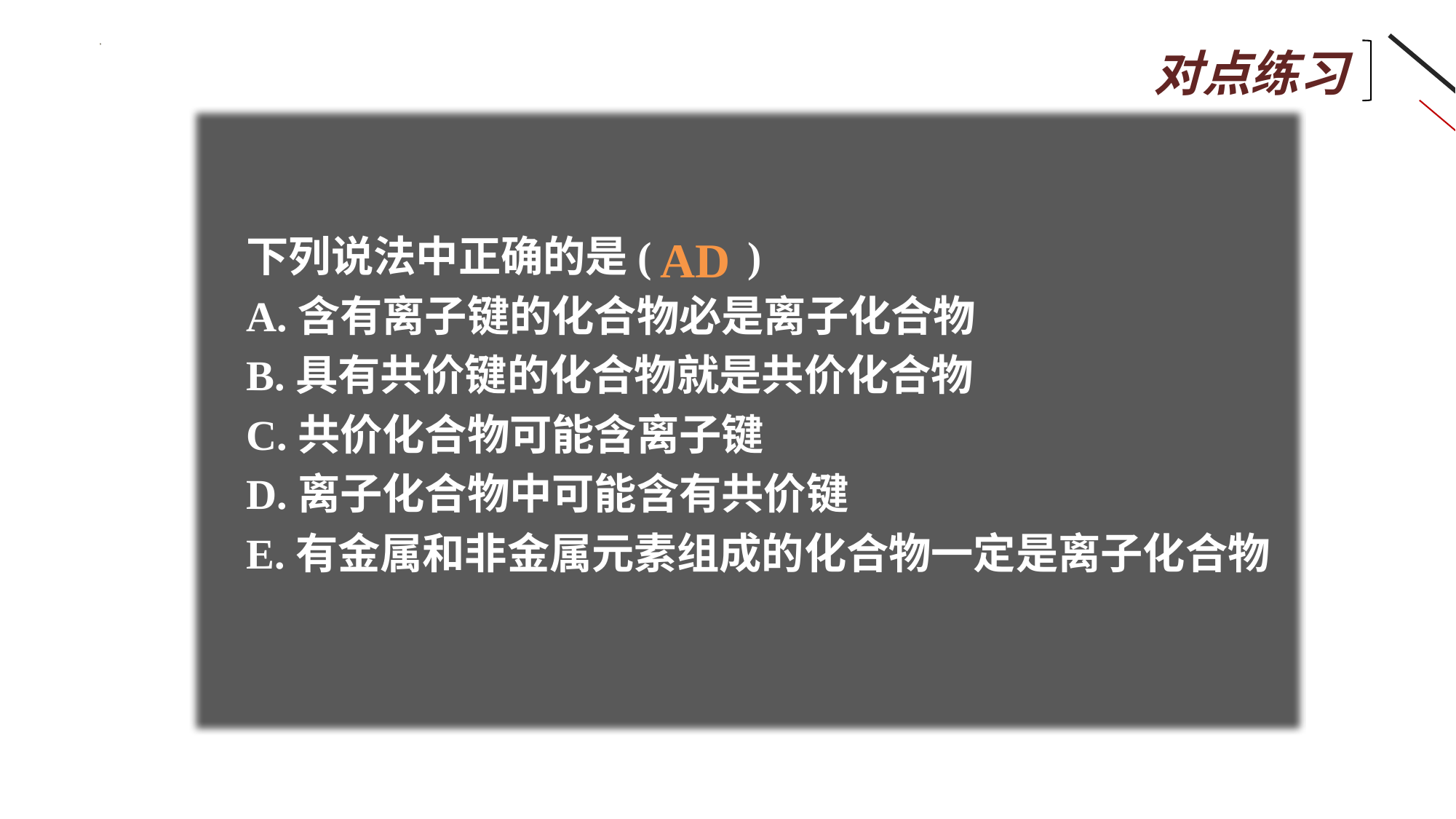

对点练习

下列说法中正确的是(         )
A.含有离子键的化合物必是离子化合物
B.具有共价键的化合物就是共价化合物
C.共价化合物可能含离子键
D.离子化合物中可能含有共价键
E.有金属和非金属元素组成的化合物一定是离子化合物
AD